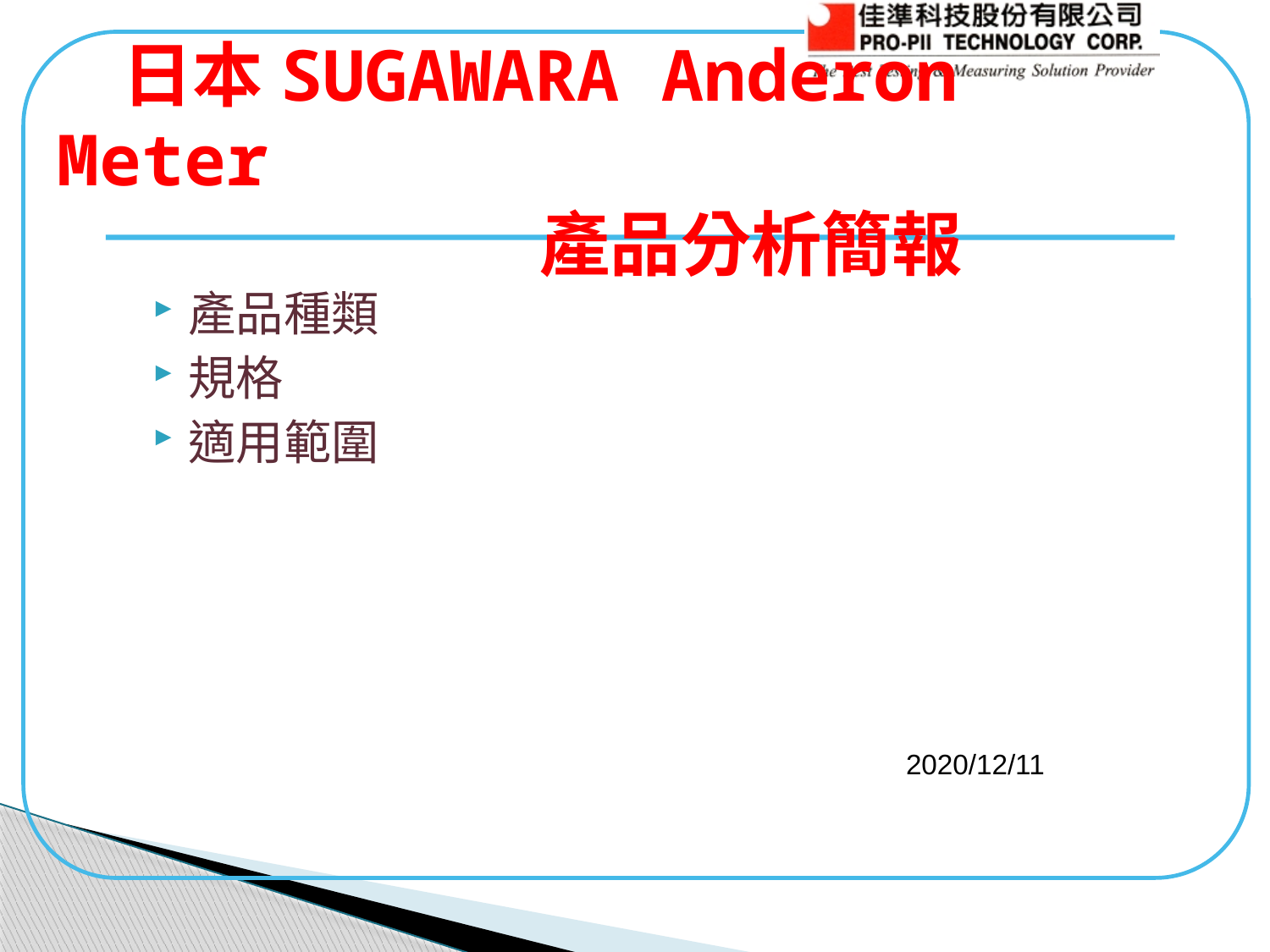

# 日本SUGAWARA Anderon Meter 產品分析簡報
產品種類
規格
適用範圍

      2020/12/11